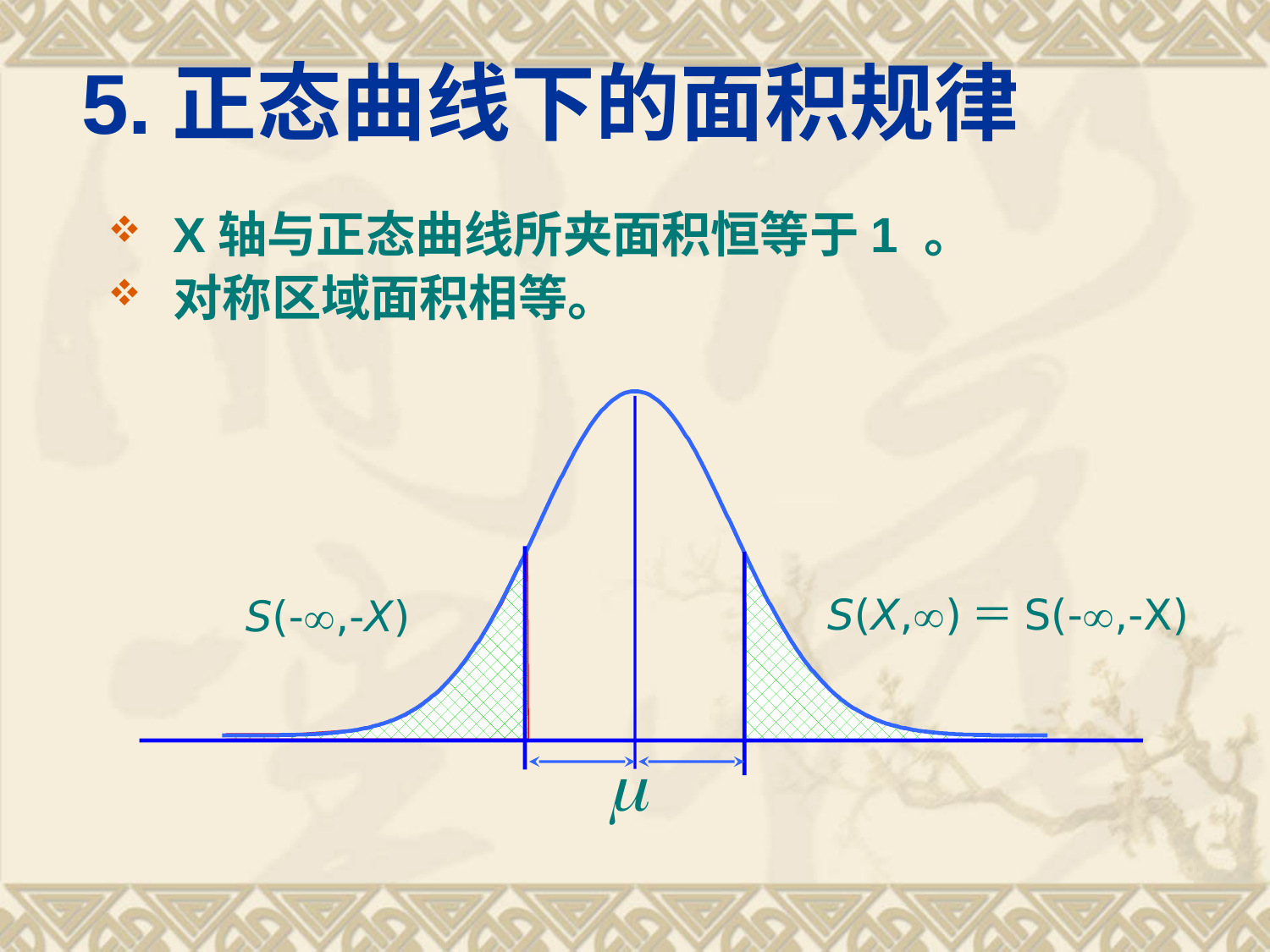

5.正态曲线下的面积规律
X轴与正态曲线所夹面积恒等于1 。
对称区域面积相等。

S(X,∞)＝S(-∞,-X)
S(-∞,-X)
μ